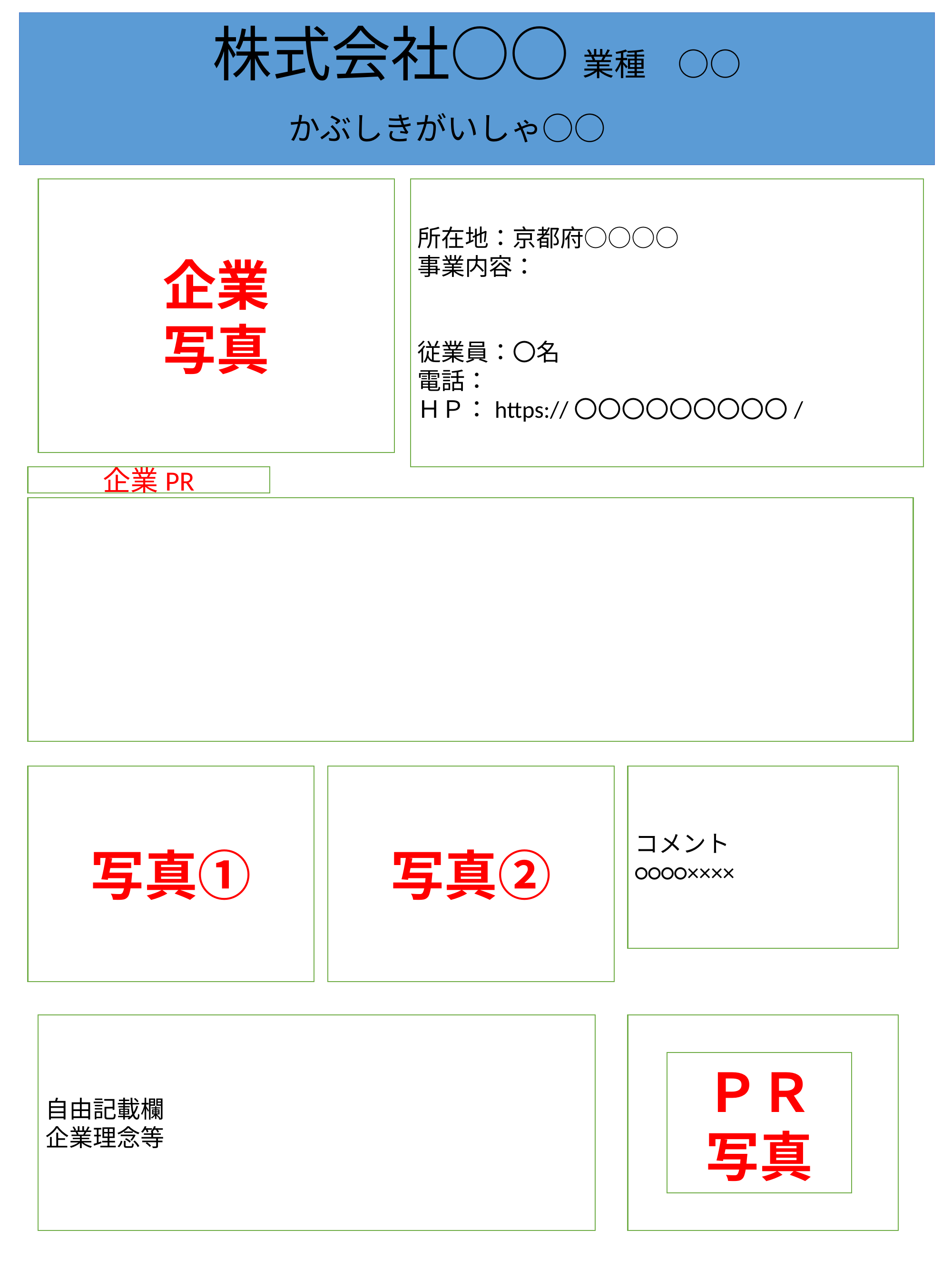

# 株式会社○○ 業種　○○ かぶしきがいしゃ○○
企業
写真
所在地：京都府○○○○
事業内容：

従業員：〇名
電話：
ＨＰ：https://〇〇〇〇〇〇〇〇〇/
企業PR

写真①
写真②
コメント
○○○○××××

自由記載欄
企業理念等
ＰＲ
写真